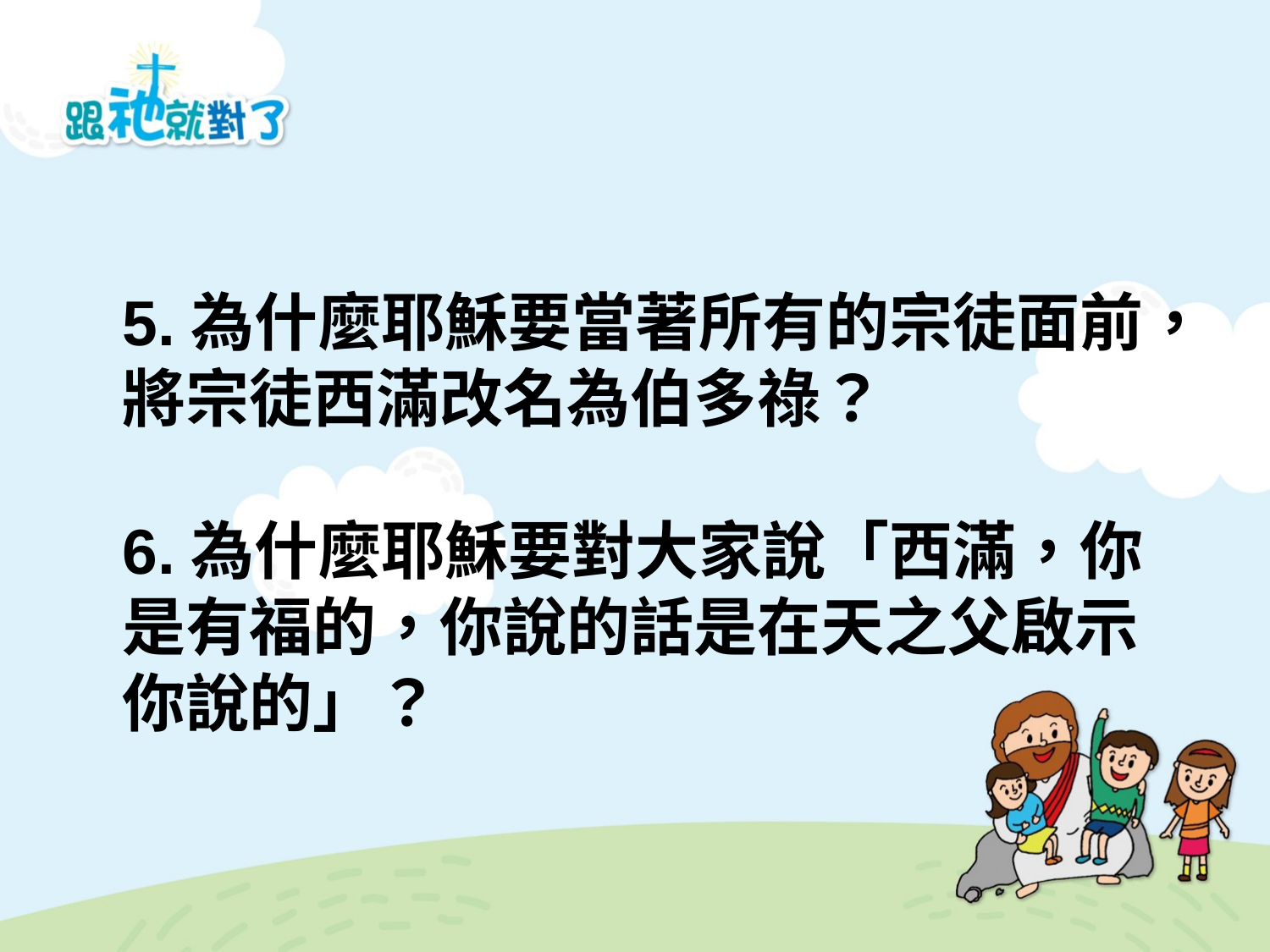

5.為什麼耶穌要當著所有的宗徒面前，將宗徒西滿改名為伯多祿？

6.為什麼耶穌要對大家說「西滿，你是有福的，你說的話是在天之父啟示你說的」？